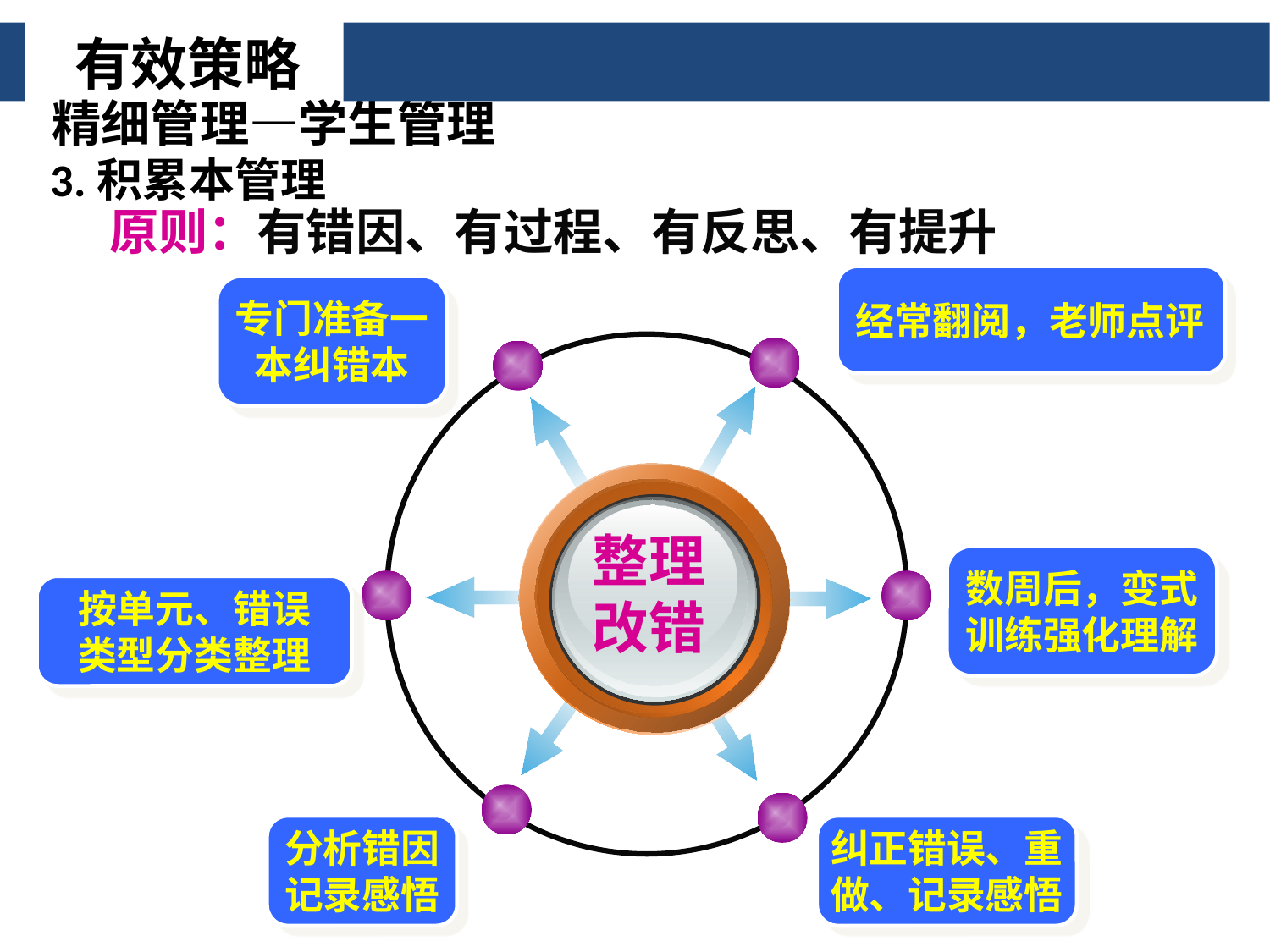

有效策略
精细管理—学生管理
# 3.积累本管理
原则：有错因、有过程、有反思、有提升
经常翻阅，老师点评
专门准备一
本纠错本

整理
改错
数周后，变式
训练强化理解

按单元、错误
类型分类整理

分析错因
记录感悟
纠正错误、重
做、记录感悟